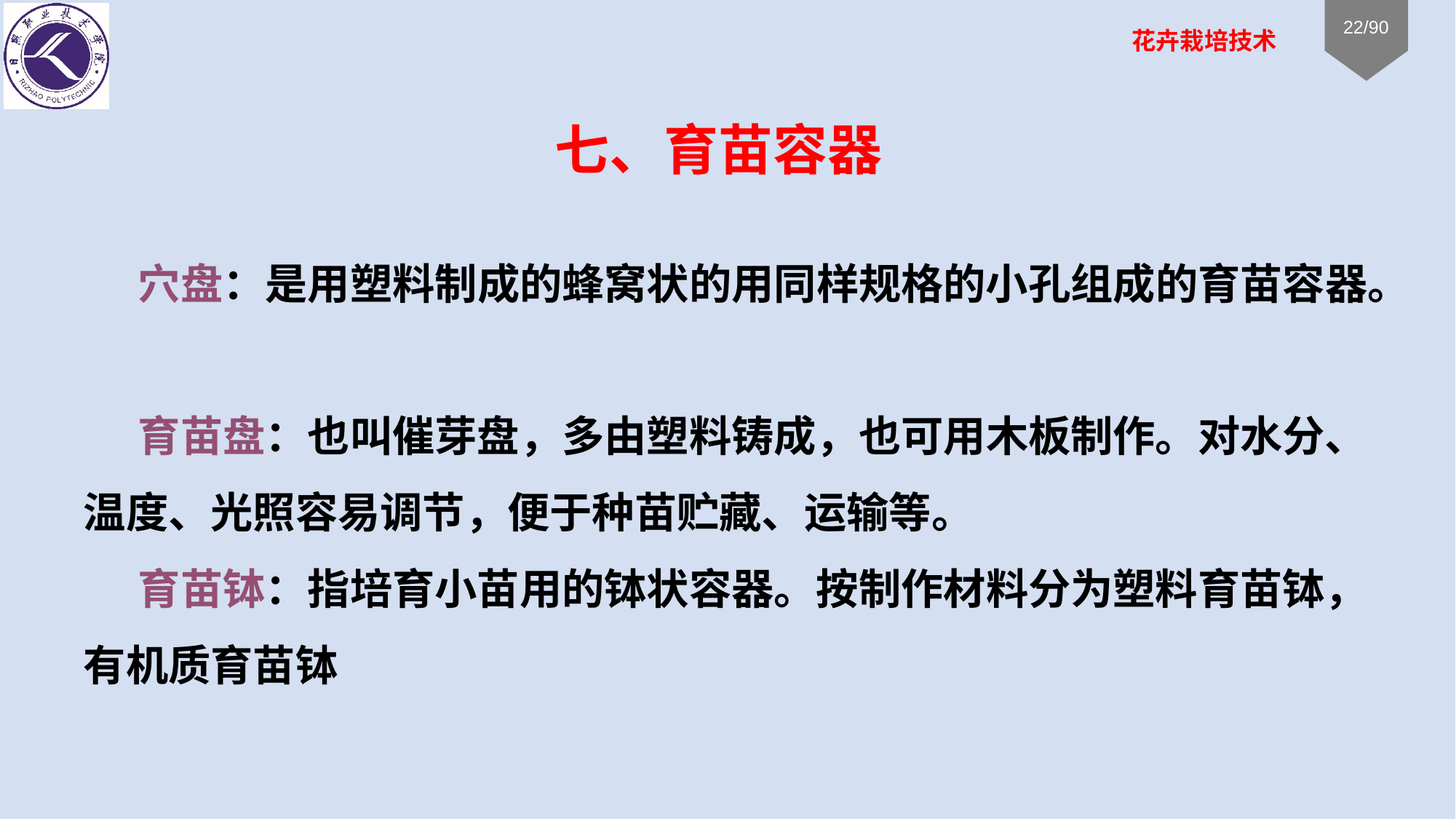

# 七、育苗容器
穴盘：是用塑料制成的蜂窝状的用同样规格的小孔组成的育苗容器。
育苗盘：也叫催芽盘，多由塑料铸成，也可用木板制作。对水分、温度、光照容易调节，便于种苗贮藏、运输等。
育苗钵：指培育小苗用的钵状容器。按制作材料分为塑料育苗钵，有机质育苗钵